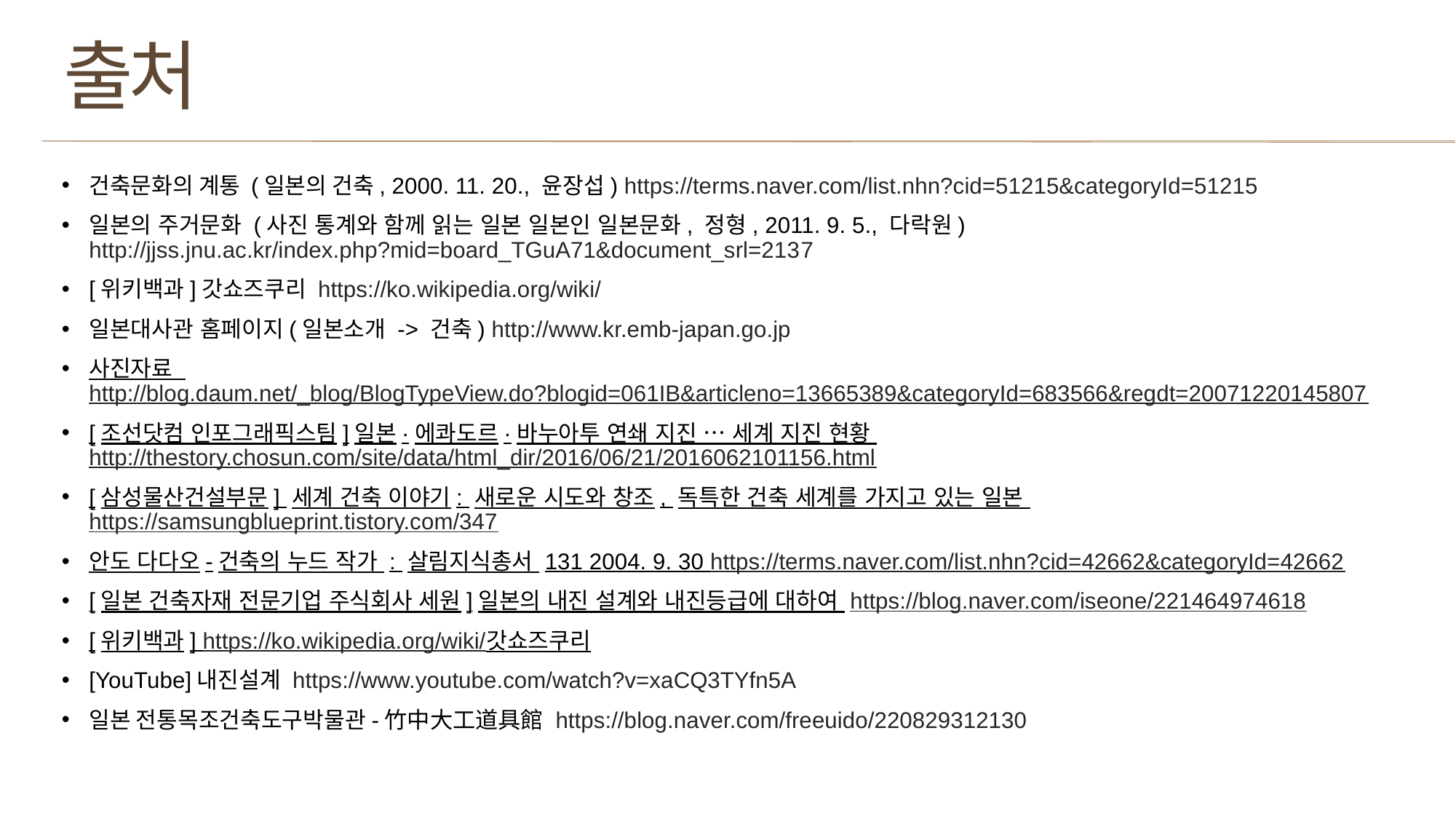

출처
건축문화의 계통 (일본의 건축, 2000. 11. 20., 윤장섭) https://terms.naver.com/list.nhn?cid=51215&categoryId=51215
일본의 주거문화 (사진 통계와 함께 읽는 일본 일본인 일본문화, 정형, 2011. 9. 5., 다락원) http://jjss.jnu.ac.kr/index.php?mid=board_TGuA71&document_srl=2137
[위키백과]갓쇼즈쿠리 https://ko.wikipedia.org/wiki/
일본대사관 홈페이지(일본소개 -> 건축) http://www.kr.emb-japan.go.jp
사진자료  http://blog.daum.net/_blog/BlogTypeView.do?blogid=061IB&articleno=13665389&categoryId=683566&regdt=20071220145807
[조선닷컴 인포그래픽스팀]일본·에콰도르·바누아투 연쇄 지진 … 세계 지진 현황 http://thestory.chosun.com/site/data/html_dir/2016/06/21/2016062101156.html
[삼성물산건설부문] 세계 건축 이야기: 새로운 시도와 창조, 독특한 건축 세계를 가지고 있는 일본 https://samsungblueprint.tistory.com/347
안도 다다오-건축의 누드 작가 : 살림지식총서 131 2004. 9. 30 https://terms.naver.com/list.nhn?cid=42662&categoryId=42662
[일본 건축자재 전문기업 주식회사 세원]일본의 내진 설계와 내진등급에 대하여 https://blog.naver.com/iseone/221464974618
[위키백과] https://ko.wikipedia.org/wiki/갓쇼즈쿠리
[YouTube]내진설계 https://www.youtube.com/watch?v=xaCQ3TYfn5A
일본 전통목조건축도구박물관-竹中大工道具館 https://blog.naver.com/freeuido/220829312130